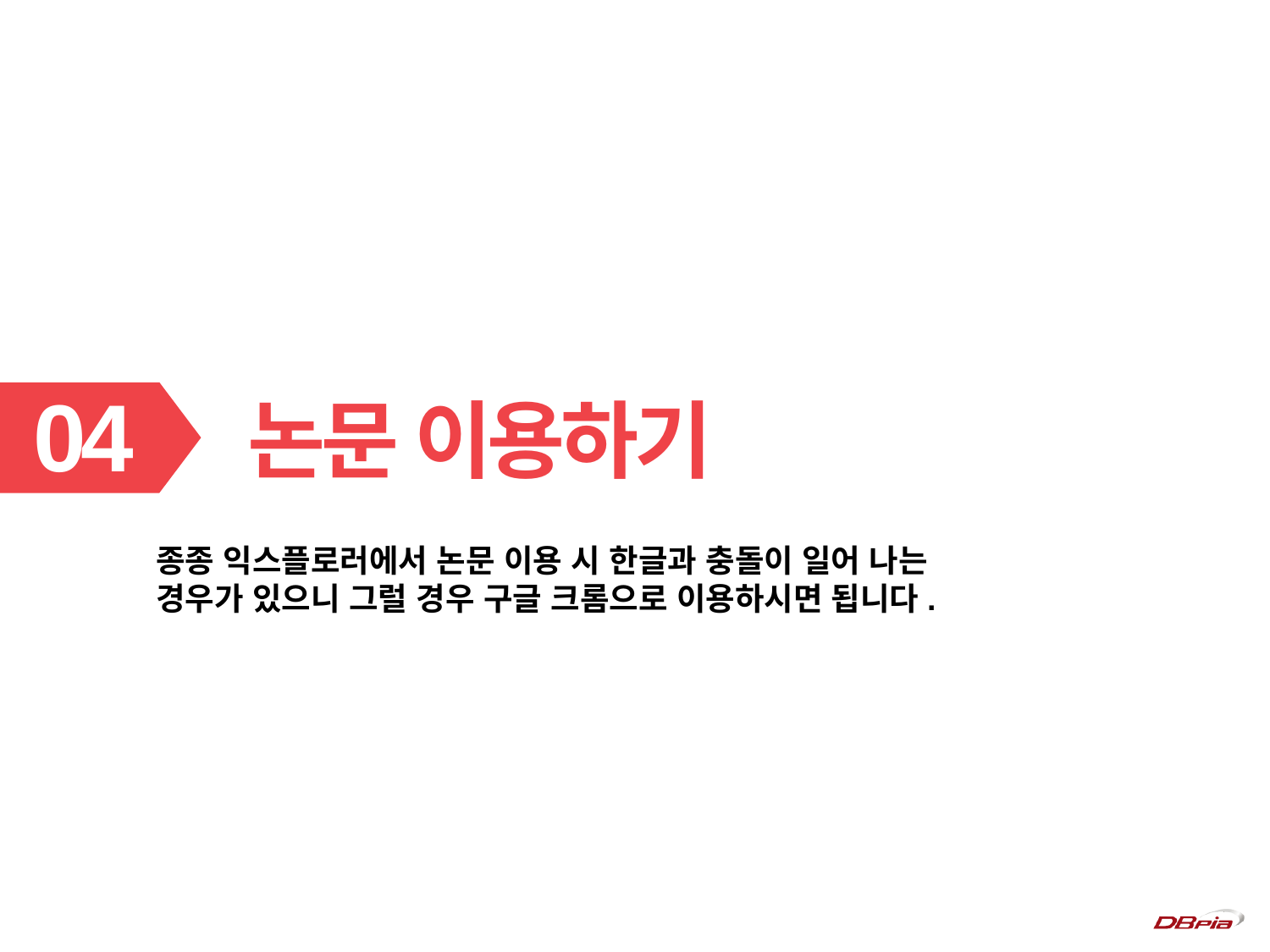

04
논문 이용하기
종종 익스플로러에서 논문 이용 시 한글과 충돌이 일어 나는 경우가 있으니 그럴 경우 구글 크롬으로 이용하시면 됩니다.